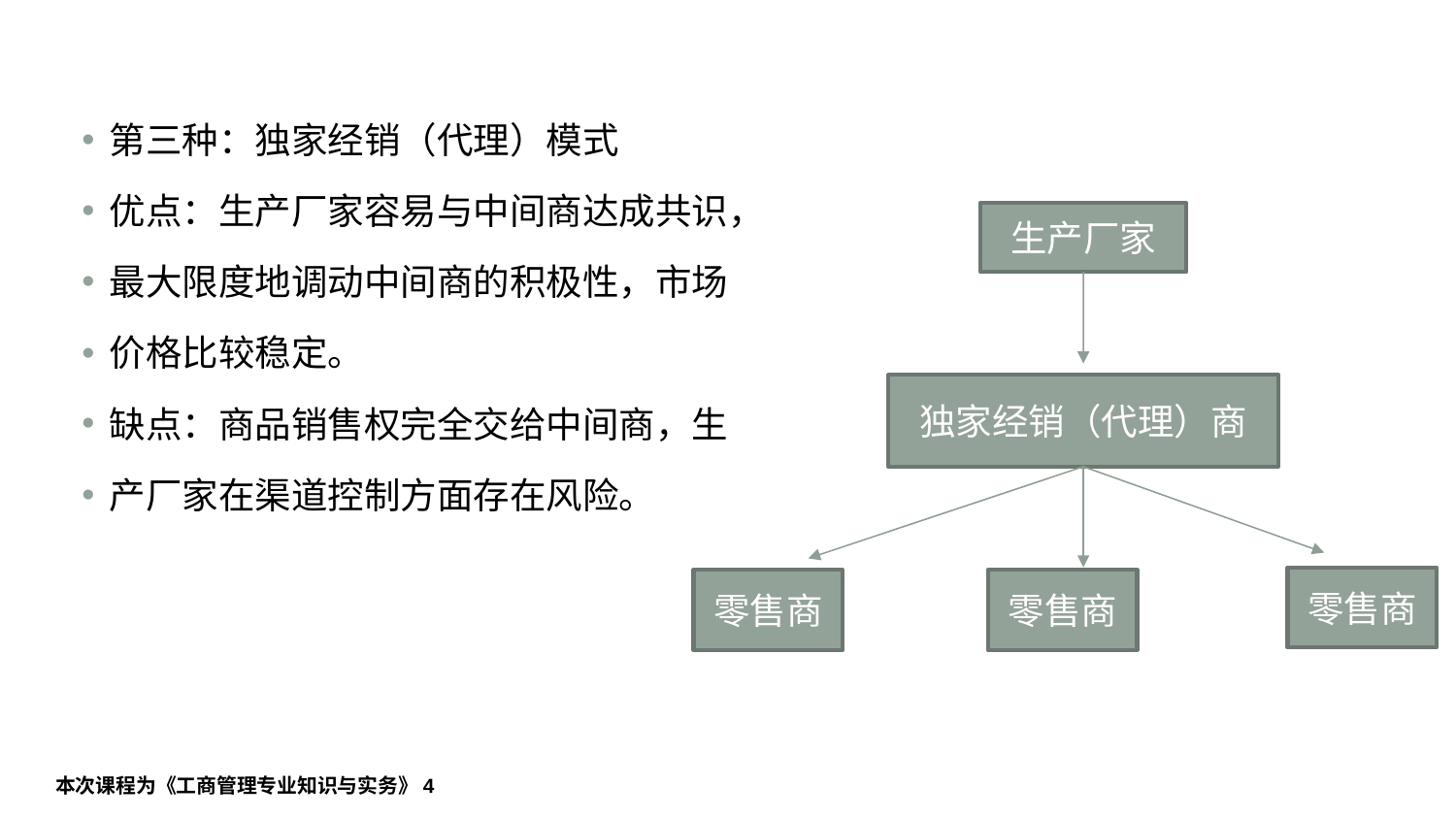

#
第三种：独家经销（代理）模式
优点：生产厂家容易与中间商达成共识，
最大限度地调动中间商的积极性，市场
价格比较稳定。
缺点：商品销售权完全交给中间商，生
产厂家在渠道控制方面存在风险。

生产厂家
独家经销（代理）商
零售商
零售商
零售商